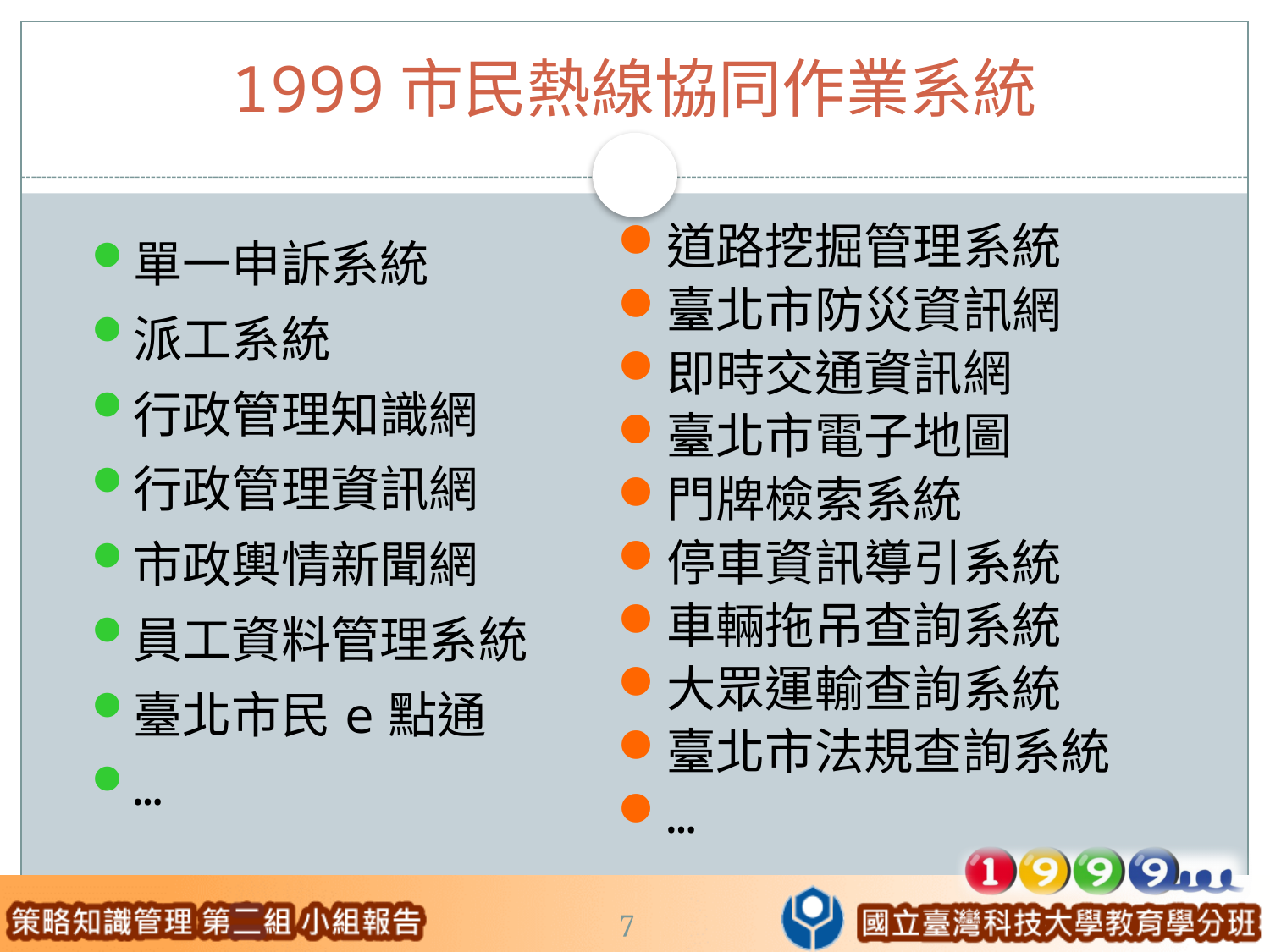

# 1999市民熱線協同作業系統
道路挖掘管理系統
臺北市防災資訊網
即時交通資訊網
臺北市電子地圖
門牌檢索系統
停車資訊導引系統
車輛拖吊查詢系統
大眾運輸查詢系統
臺北市法規查詢系統
…
單一申訴系統
派工系統
行政管理知識網
行政管理資訊網
市政輿情新聞網
員工資料管理系統
臺北市民e點通
…
7